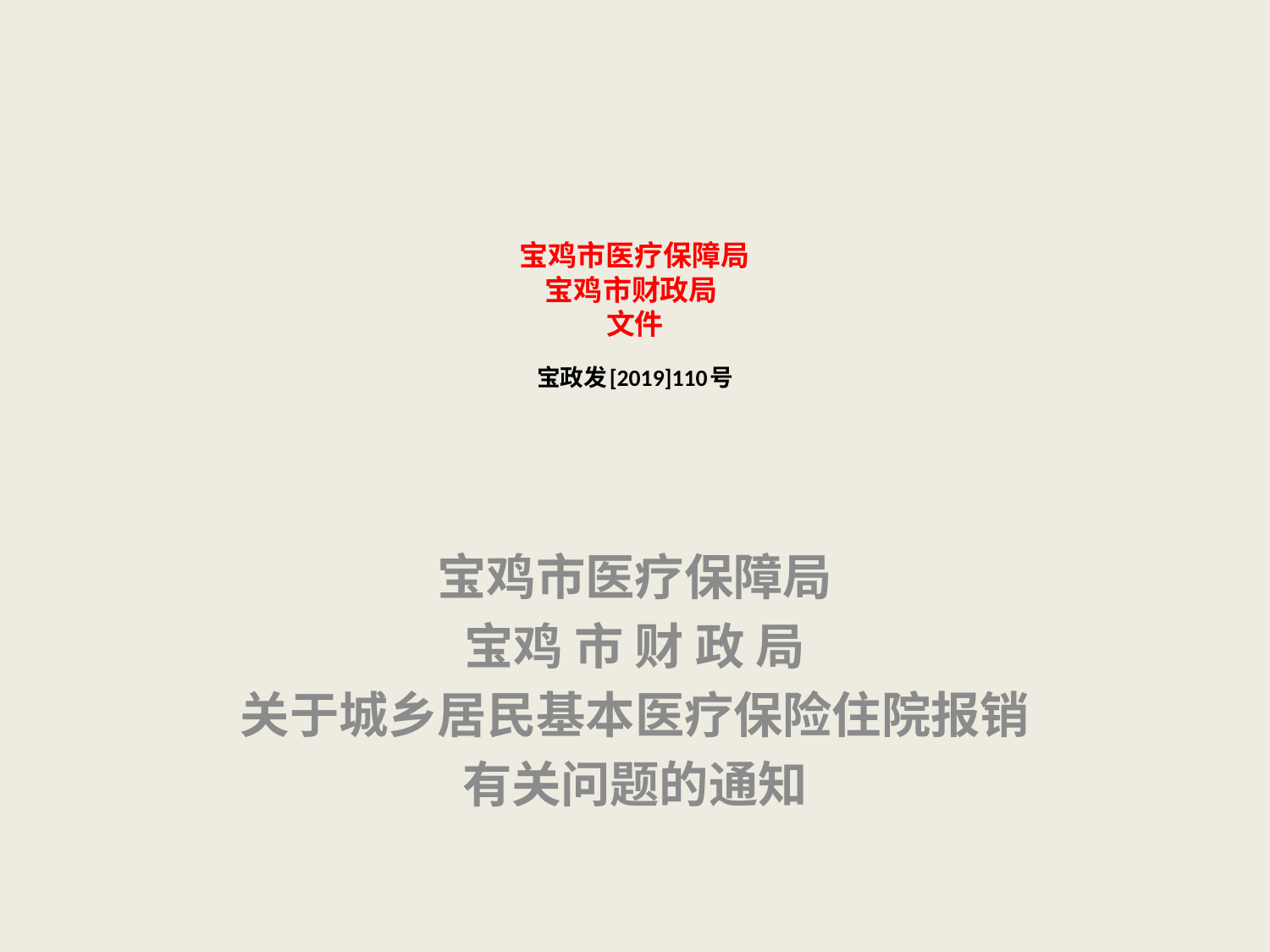

# 宝鸡市医疗保障局 宝鸡市财政局 文件 宝政发[2019]110号
宝鸡市医疗保障局
宝鸡 市 财 政 局
关于城乡居民基本医疗保险住院报销
有关问题的通知